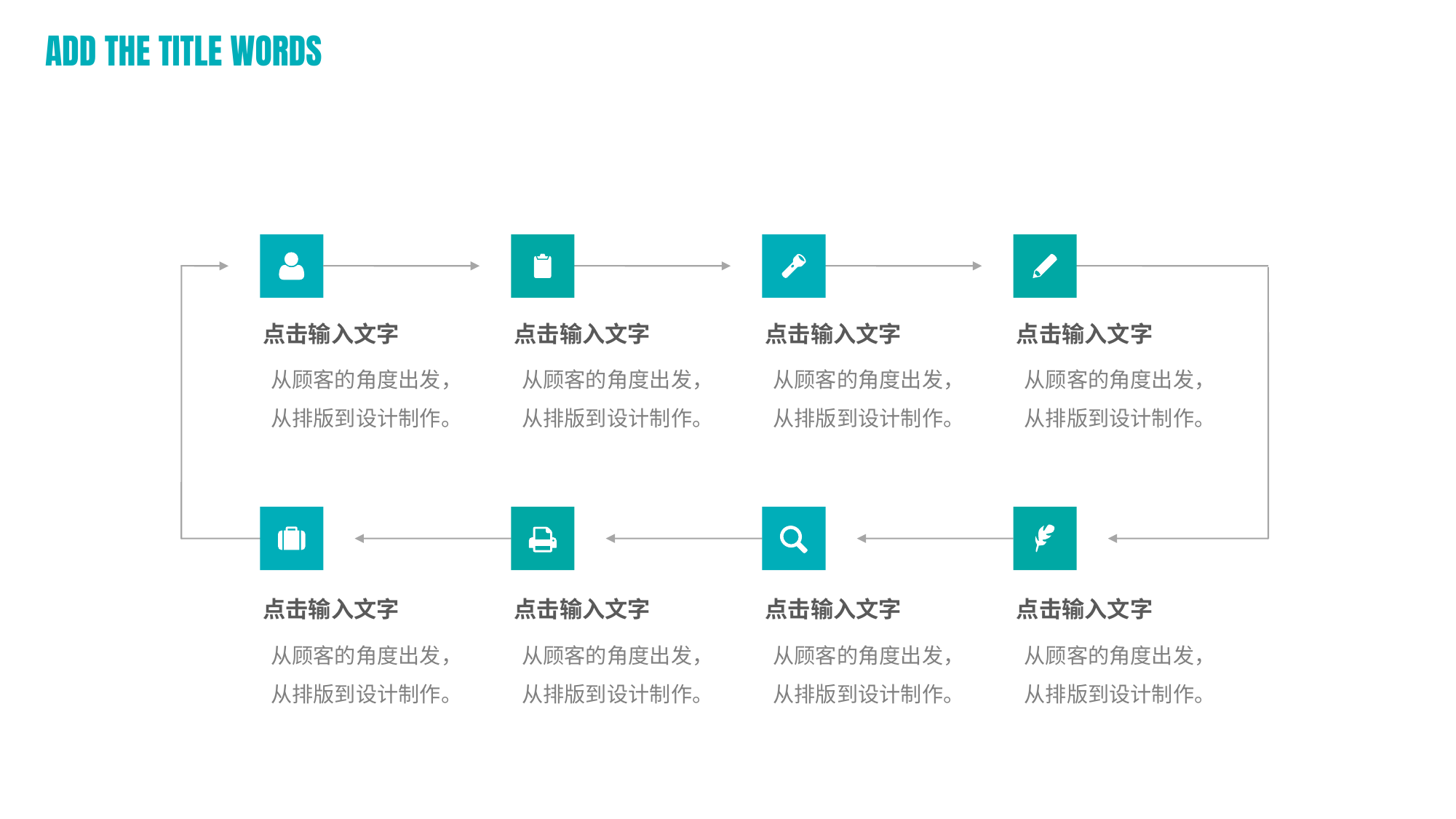

ADD THE TITLE WORDS

点击输入文字
点击输入文字
点击输入文字
点击输入文字
从顾客的角度出发，从排版到设计制作。
从顾客的角度出发，从排版到设计制作。
从顾客的角度出发，从排版到设计制作。
从顾客的角度出发，从排版到设计制作。

点击输入文字
点击输入文字
点击输入文字
点击输入文字
从顾客的角度出发，从排版到设计制作。
从顾客的角度出发，从排版到设计制作。
从顾客的角度出发，从排版到设计制作。
从顾客的角度出发，从排版到设计制作。